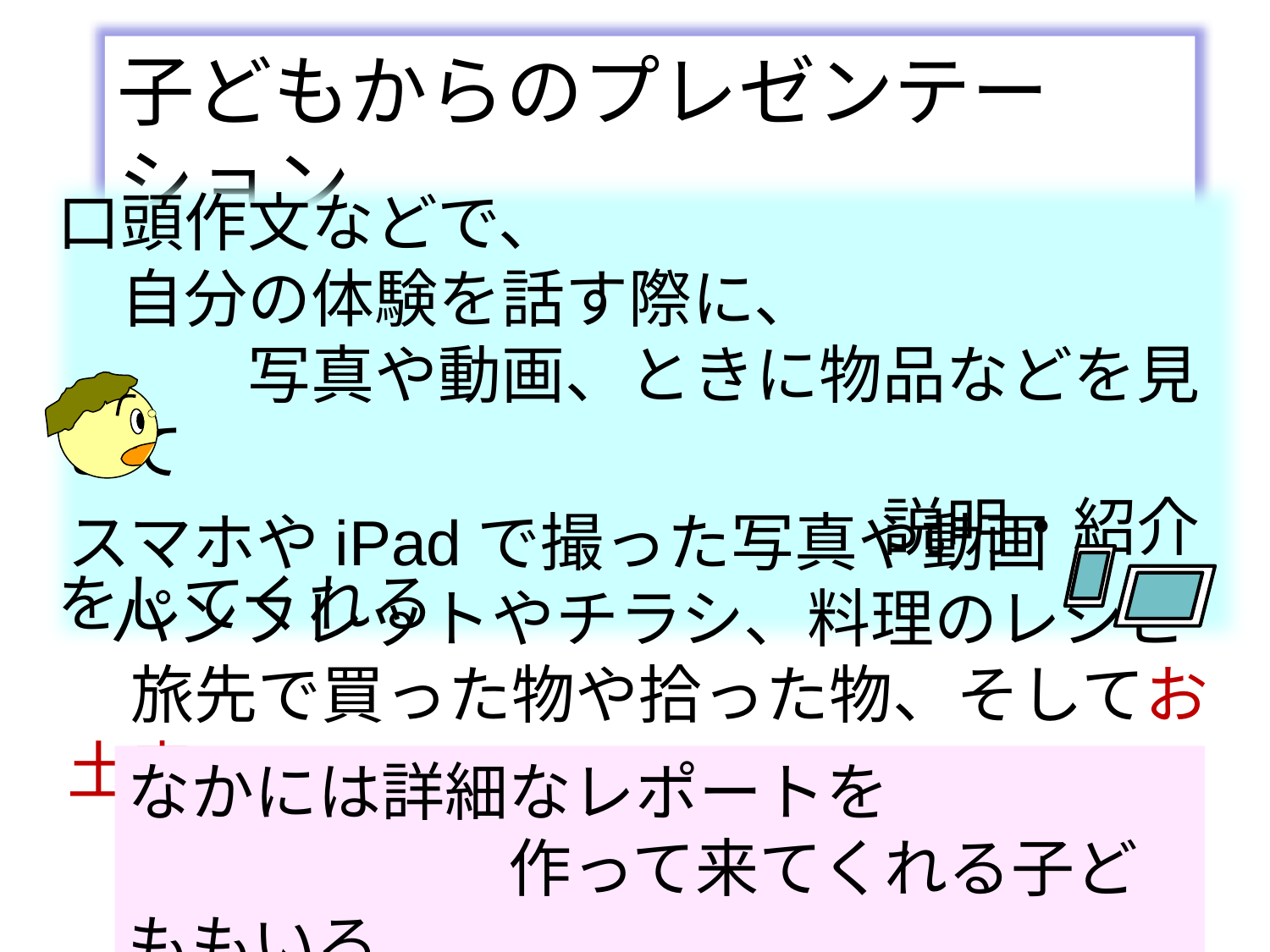

子どもからのプレゼンテーション
口頭作文などで、
　自分の体験を話す際に、
　　　写真や動画、ときに物品などを見せて
　　　　　　　　　　　　　説明・紹介をしてくれる

スマホやiPadで撮った写真や動画
　パンフレットやチラシ、料理のレシピ
　旅先で買った物や拾った物、そしてお土産

なかには詳細なレポートを
　　　　　　作って来てくれる子どももいる